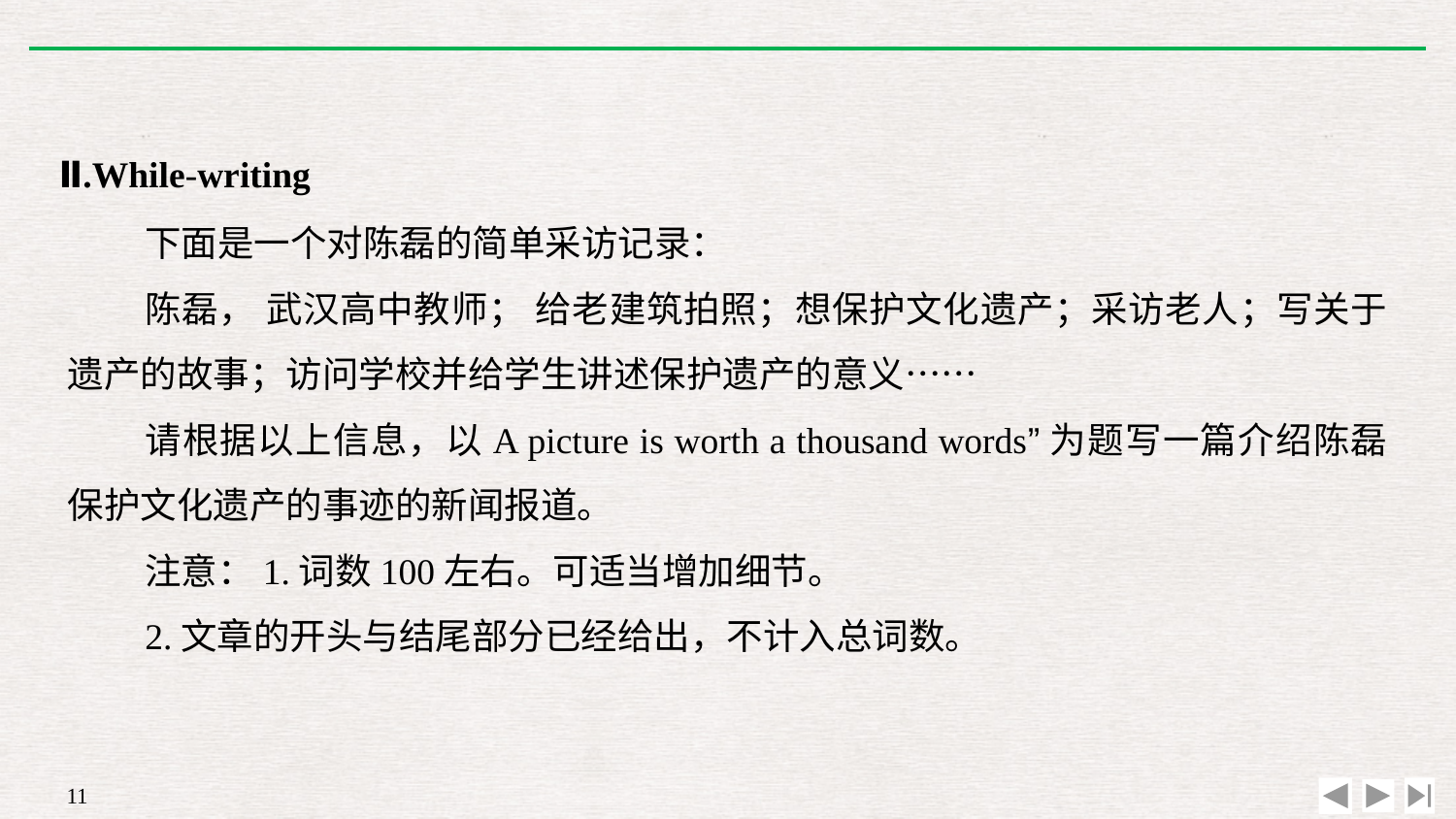

Ⅱ.While-writing
下面是一个对陈磊的简单采访记录：
陈磊， 武汉高中教师； 给老建筑拍照；想保护文化遗产；采访老人；写关于遗产的故事；访问学校并给学生讲述保护遗产的意义……
请根据以上信息，以A picture is worth a thousand words”为题写一篇介绍陈磊保护文化遗产的事迹的新闻报道。
注意：1.词数100左右。可适当增加细节。
2.文章的开头与结尾部分已经给出，不计入总词数。